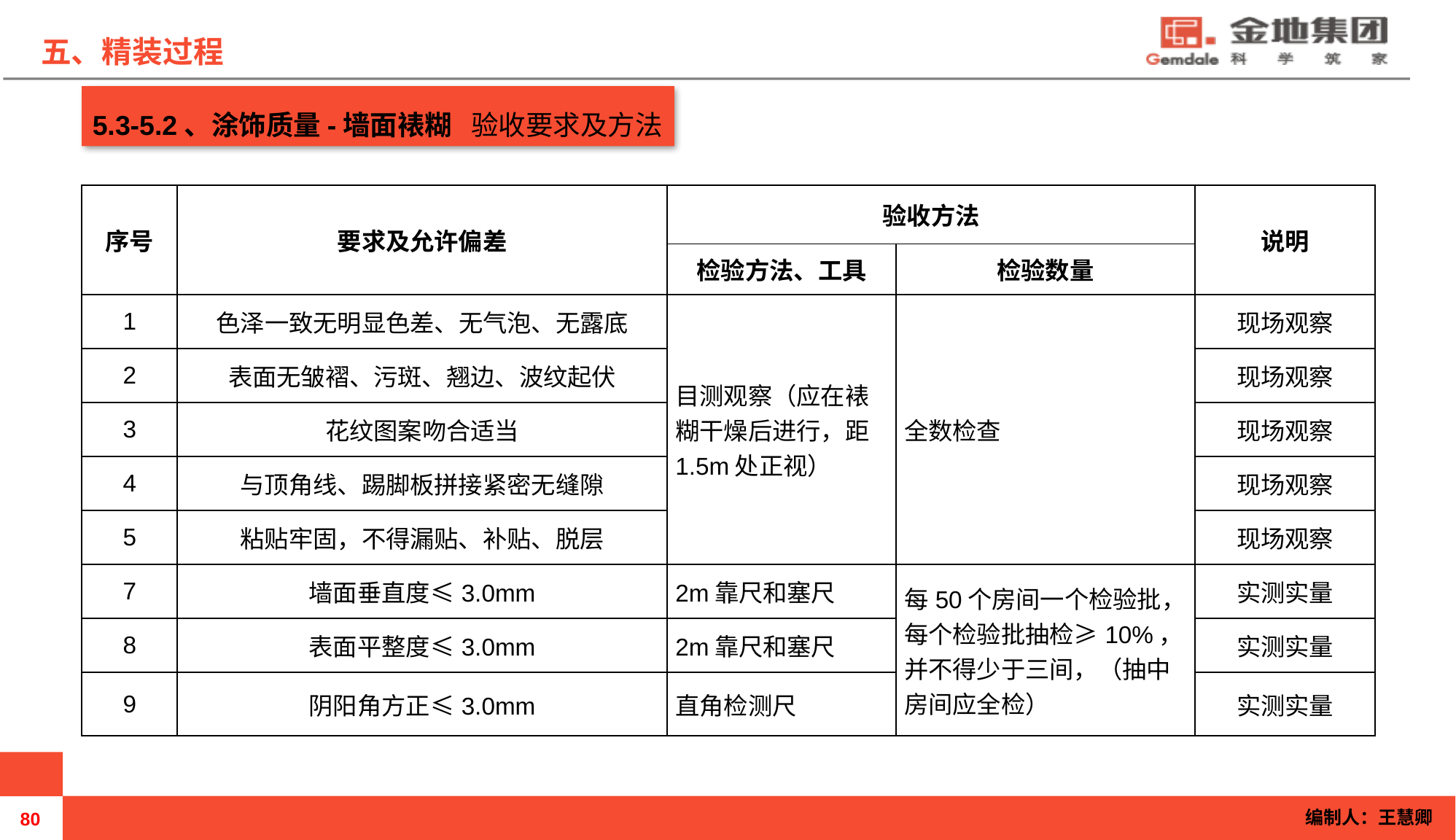

五、精装过程
5.3-5.2、涂饰质量-墙面裱糊   验收要求及方法
| 序号 | 要求及允许偏差 | 验收方法 |  | 说明 |
| --- | --- | --- | --- | --- |
|  |  | 检验方法、工具 | 检验数量 |  |
| 1 | 色泽一致无明显色差、无气泡、无露底 | 目测观察（应在裱糊干燥后进行，距1.5m处正视） | 全数检查 | 现场观察 |
| 2 | 表面无皱褶、污斑、翘边、波纹起伏 |  |  | 现场观察 |
| 3 | 花纹图案吻合适当 |  |  | 现场观察 |
| 4 | 与顶角线、踢脚板拼接紧密无缝隙 |  |  | 现场观察 |
| 5 | 粘贴牢固，不得漏贴、补贴、脱层 |  |  | 现场观察 |
| 7 | 墙面垂直度≤3.0mm | 2m靠尺和塞尺 | 每50个房间一个检验批，每个检验批抽检≥10%，并不得少于三间，（抽中房间应全检） | 实测实量 |
| 8 | 表面平整度≤3.0mm | 2m靠尺和塞尺 |  | 实测实量 |
|  |  |  |  | 实测实量 |
| 9 | 阴阳角方正≤3.0mm | 直角检测尺 |  |  |
编制人：王慧卿